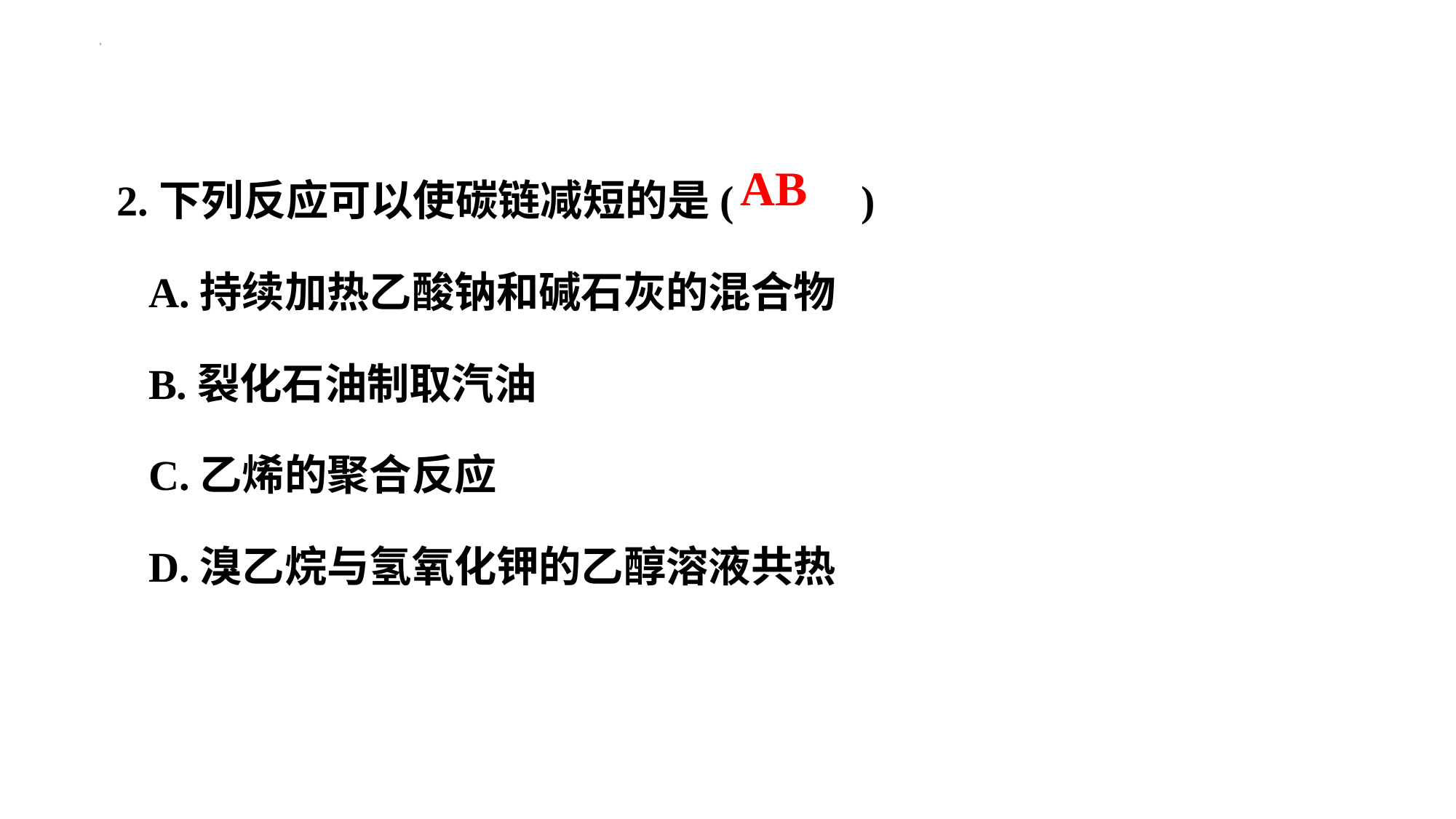

2.下列反应可以使碳链减短的是(            )
   A.持续加热乙酸钠和碱石灰的混合物
   B.裂化石油制取汽油
   C.乙烯的聚合反应
   D.溴乙烷与氢氧化钾的乙醇溶液共热
AB